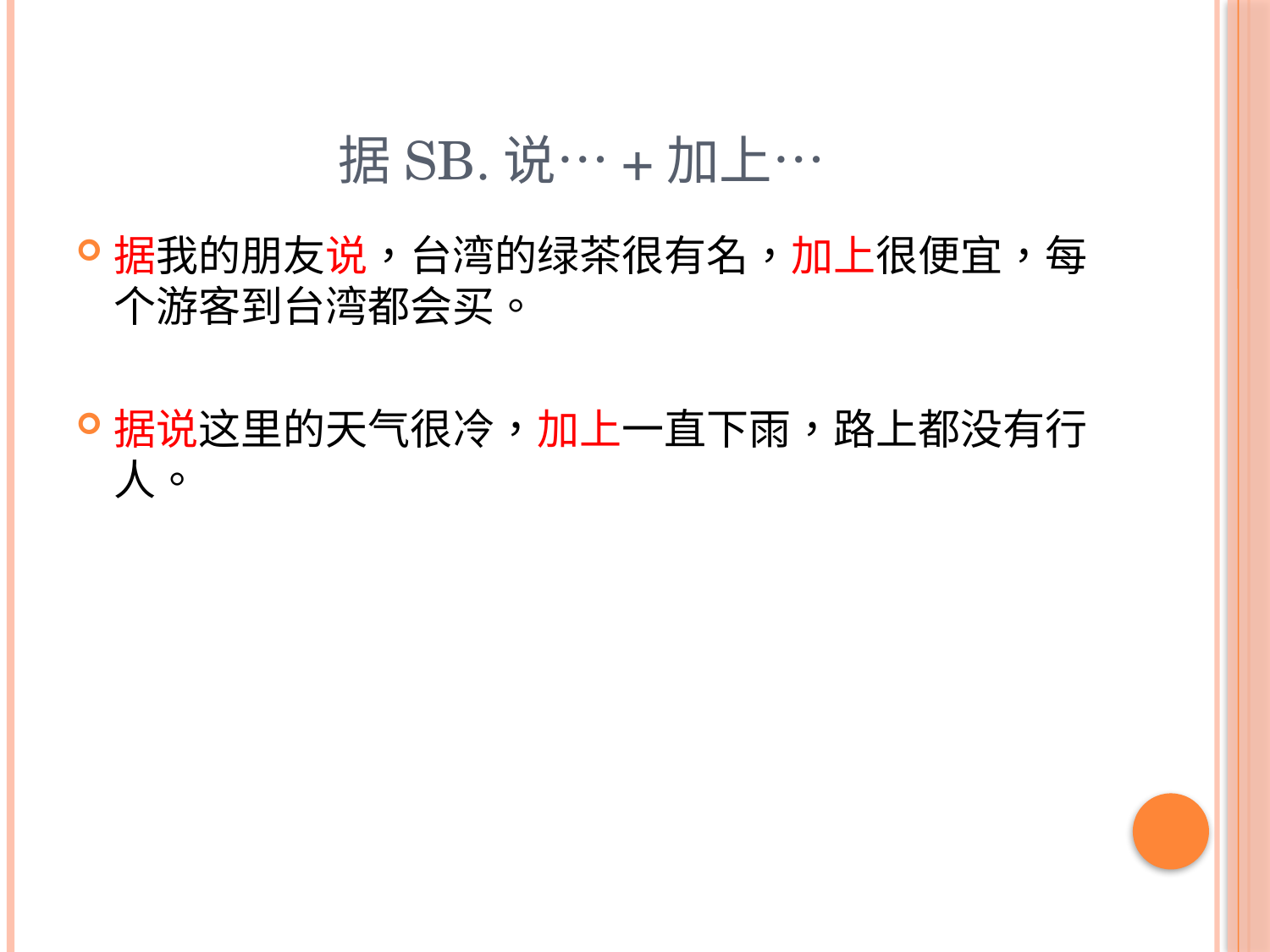

# 据sb.说…+加上…
据我的朋友说，台湾的绿茶很有名，加上很便宜，每个游客到台湾都会买。

据说这里的天气很冷，加上一直下雨，路上都没有行人。